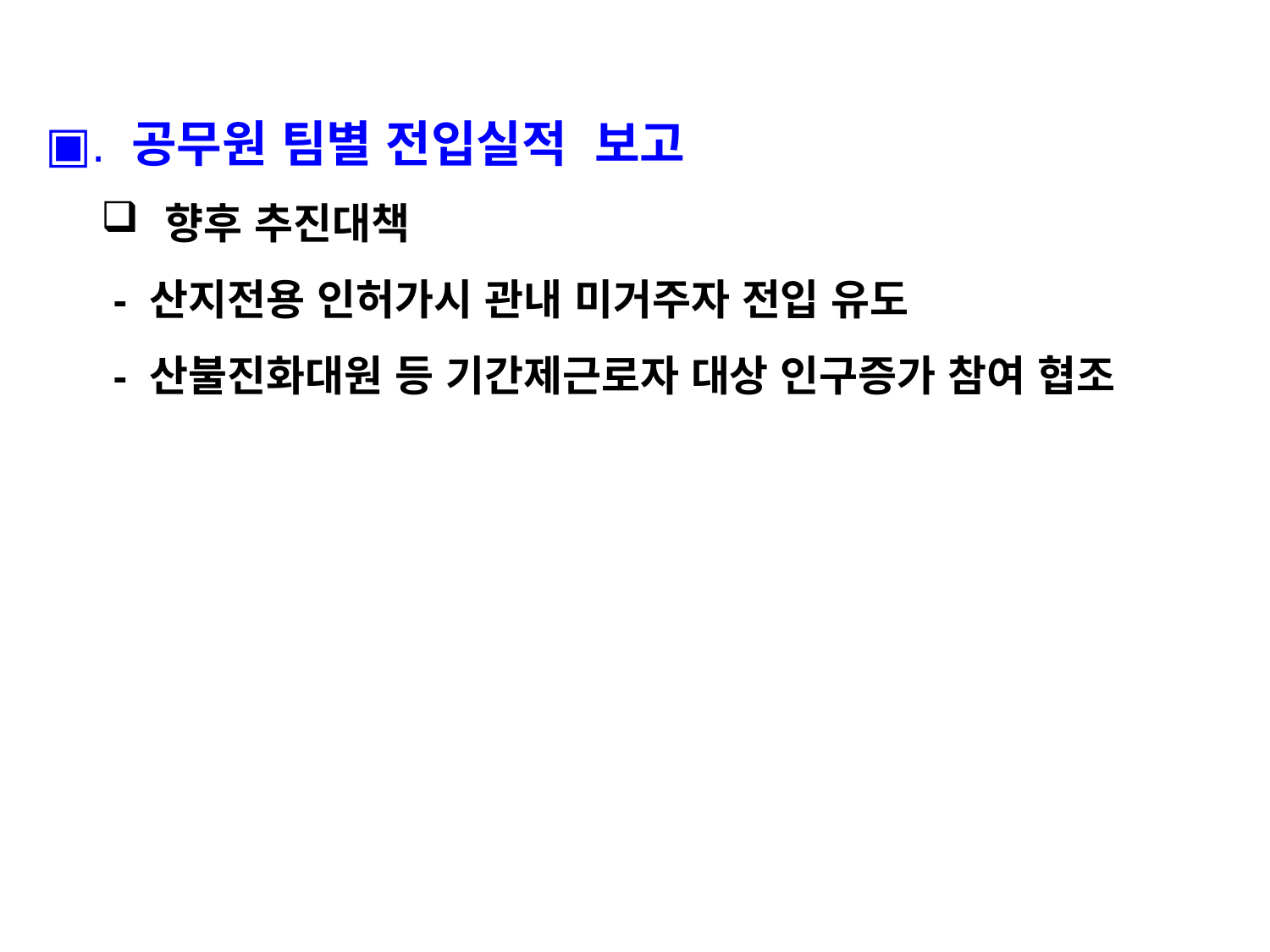

▣. 공무원 팀별 전입실적  보고
향후 추진대책
 - 산지전용 인허가시 관내 미거주자 전입 유도
 - 산불진화대원 등 기간제근로자 대상 인구증가 참여 협조